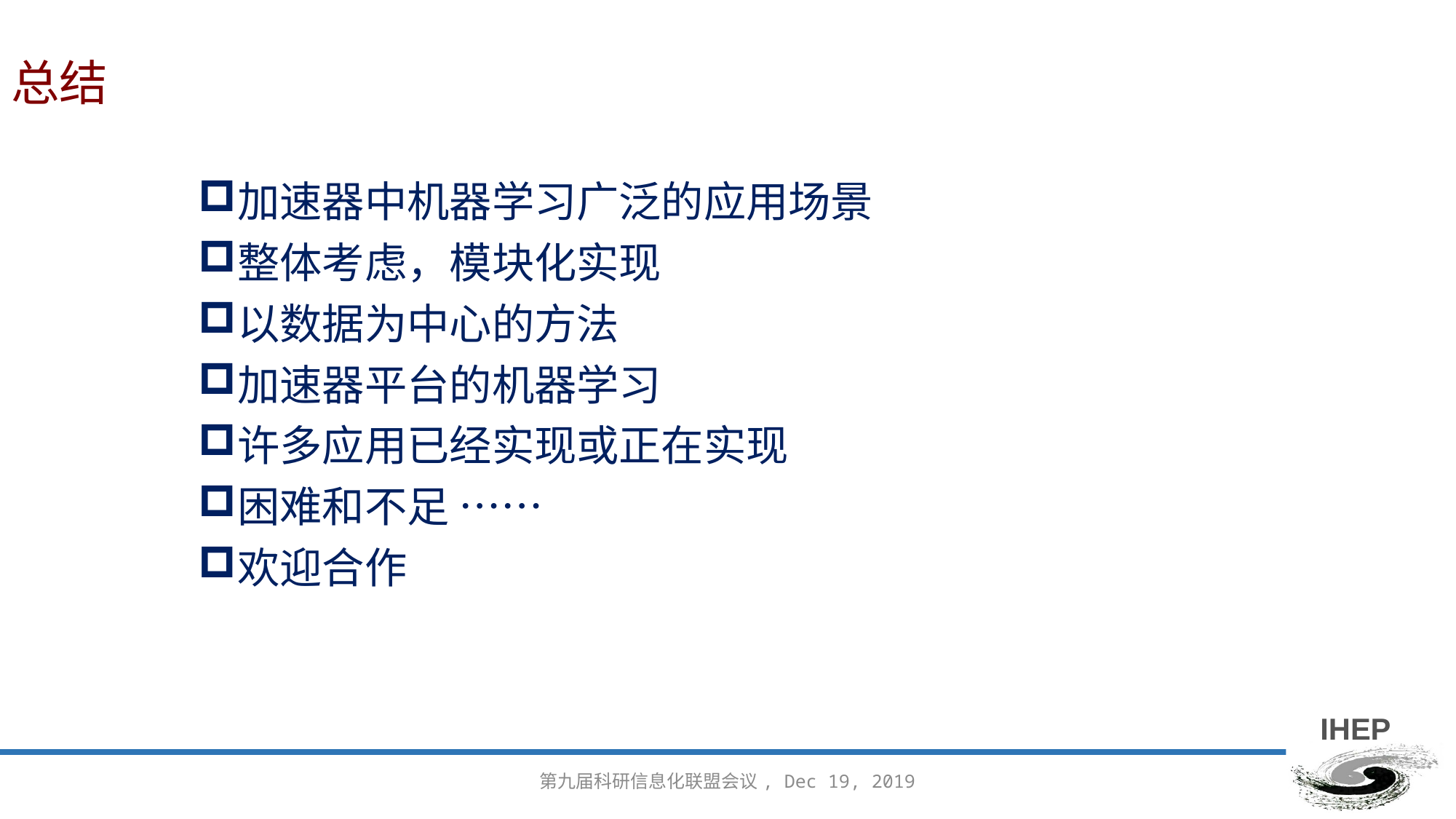

# 总结
加速器中机器学习广泛的应用场景
整体考虑，模块化实现
以数据为中心的方法
加速器平台的机器学习
许多应用已经实现或正在实现
困难和不足 ……
欢迎合作

第九届科研信息化联盟会议, Dec 19, 2019